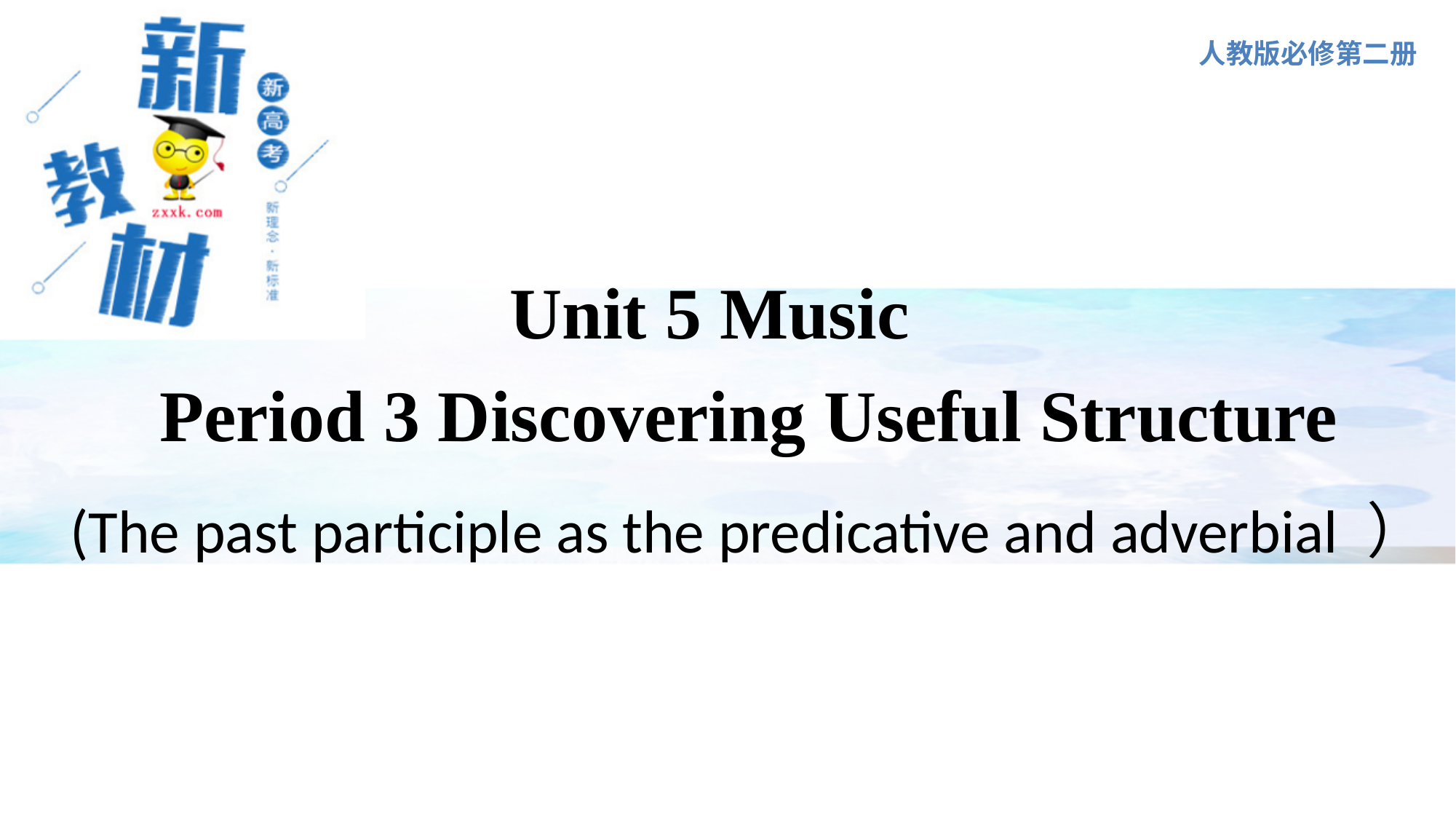

人教版必修第二册
Unit 5 Music
Period 3 Discovering Useful Structure
(The past participle as the predicative and adverbial ）